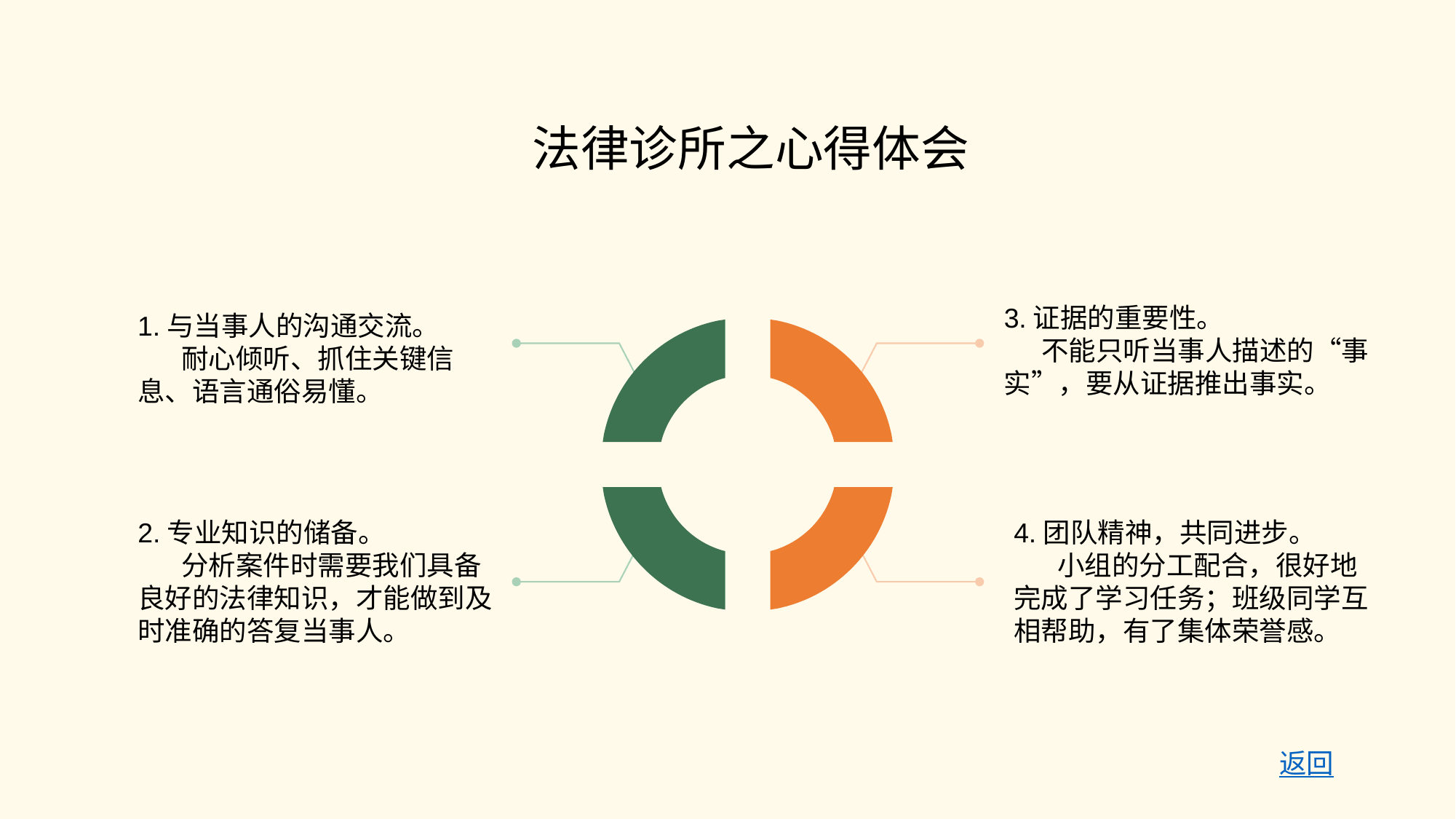

法律诊所之心得体会
3.证据的重要性。
     不能只听当事人描述的“事实”，要从证据推出事实。
1.与当事人的沟通交流。
      耐心倾听、抓住关键信息、语言通俗易懂。

2.专业知识的储备。
      分析案件时需要我们具备良好的法律知识，才能做到及时准确的答复当事人。
4.团队精神，共同进步。
      小组的分工配合，很好地完成了学习任务；班级同学互相帮助，有了集体荣誉感。

返回